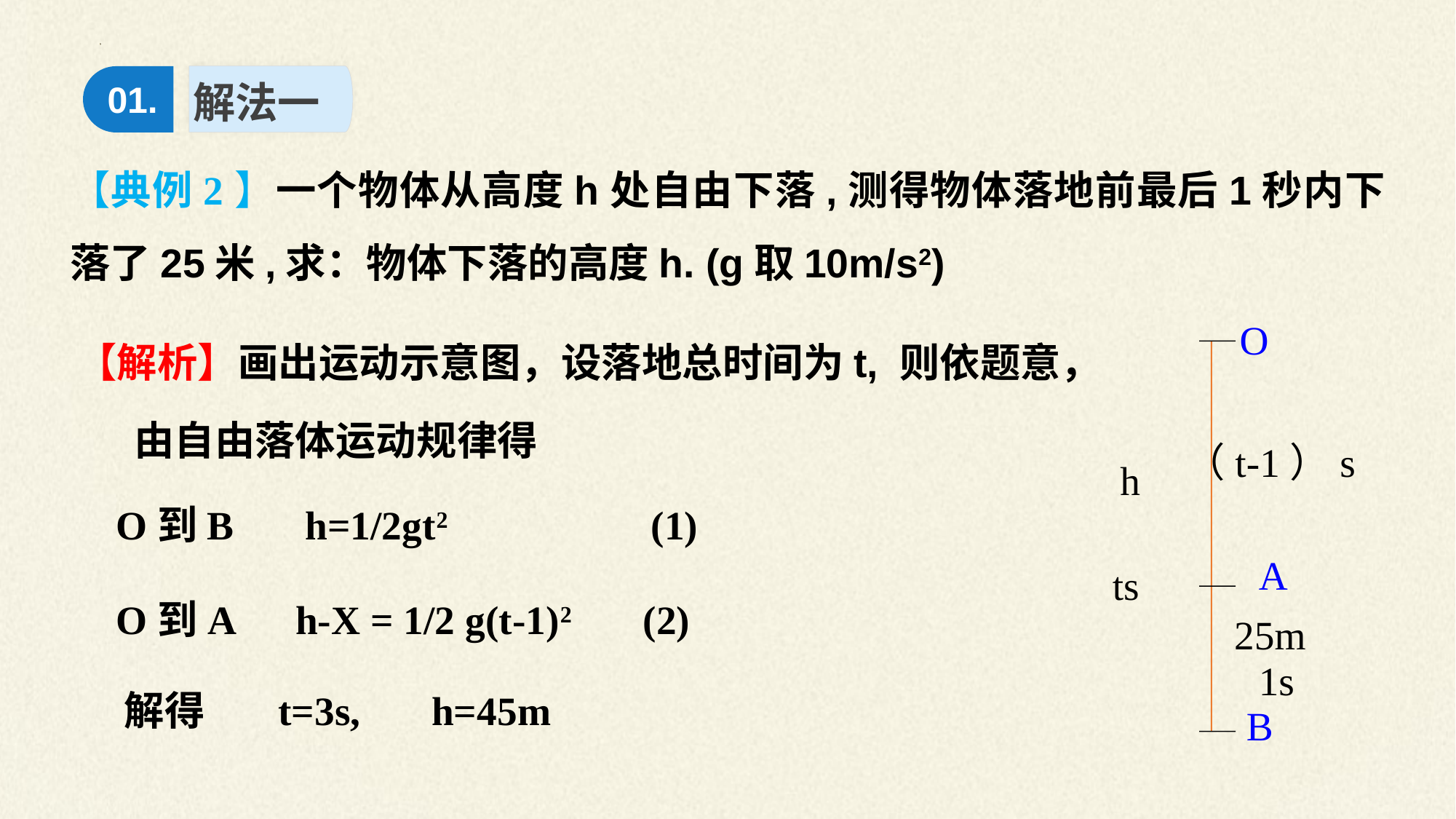

解法一
01.
【典例2】一个物体从高度h处自由下落,测得物体落地前最后1秒内下落了25米,求：物体下落的高度h. (g取10m/s2)
O

（t-1）s
h
A
ts

25m
1s
B

【解析】画出运动示意图，设落地总时间为t, 则依题意，
由自由落体运动规律得
O到B       h=1/2gt2                    (1)
O到A      h-X = 1/2 g(t-1)2       (2)
解得       t=3s,       h=45m